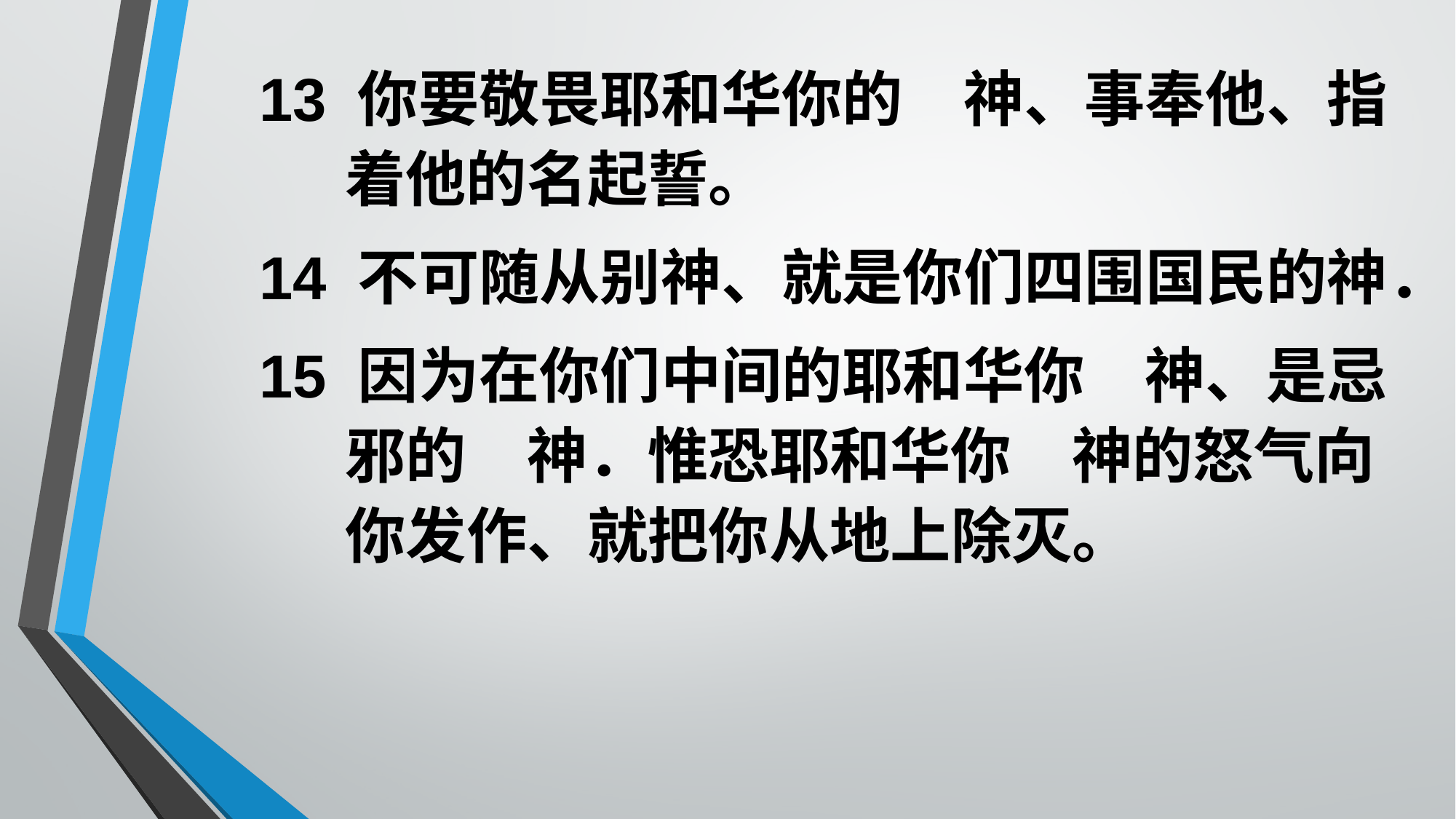

13 你要敬畏耶和华你的　神、事奉他、指着他的名起誓。
14 不可随从别神、就是你们四围国民的神．
15 因为在你们中间的耶和华你　神、是忌邪的　神．惟恐耶和华你　神的怒气向你发作、就把你从地上除灭。